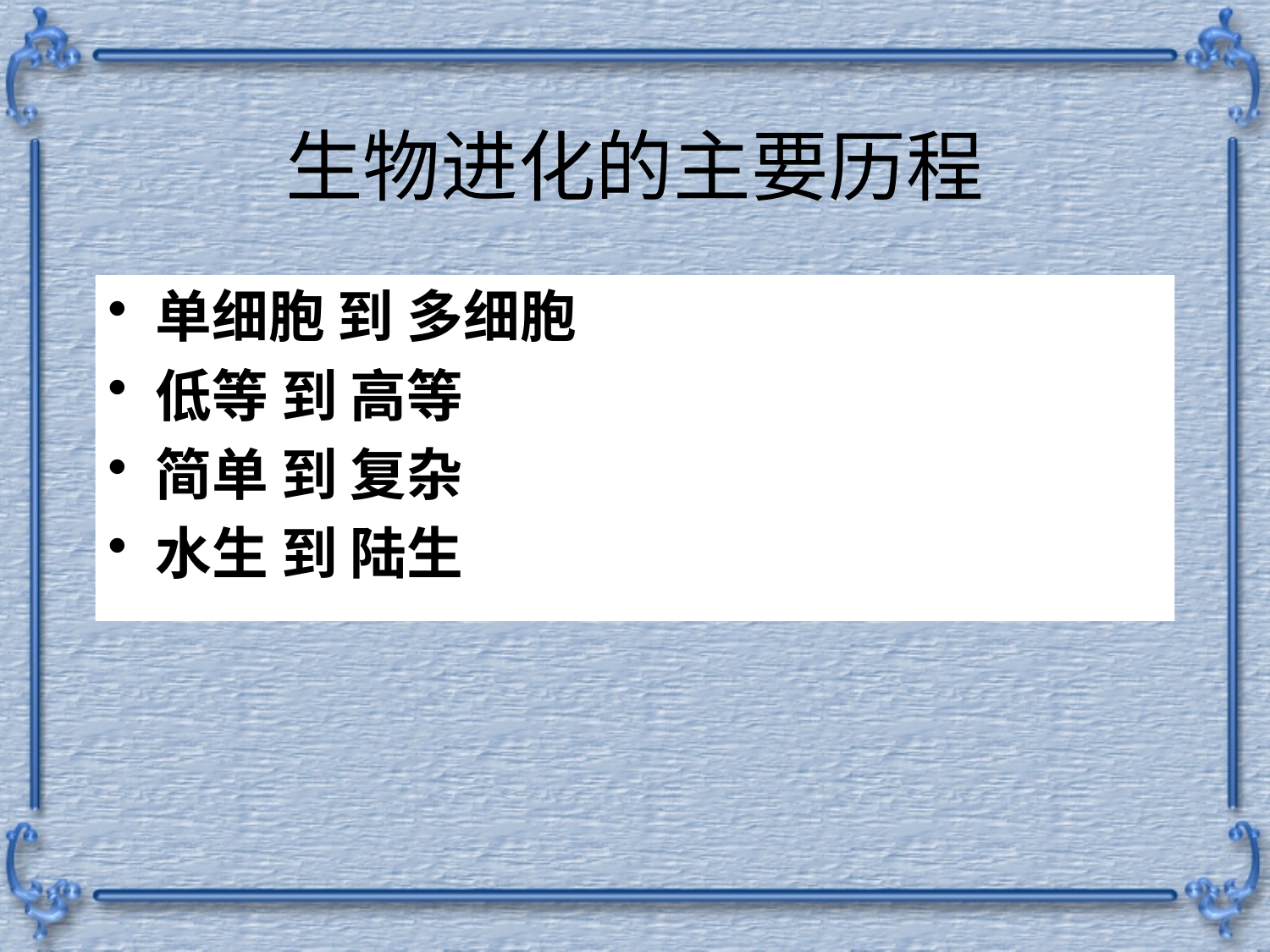

# 生物进化的主要历程
单细胞 到 多细胞
低等 到 高等
简单 到 复杂
水生 到 陆生